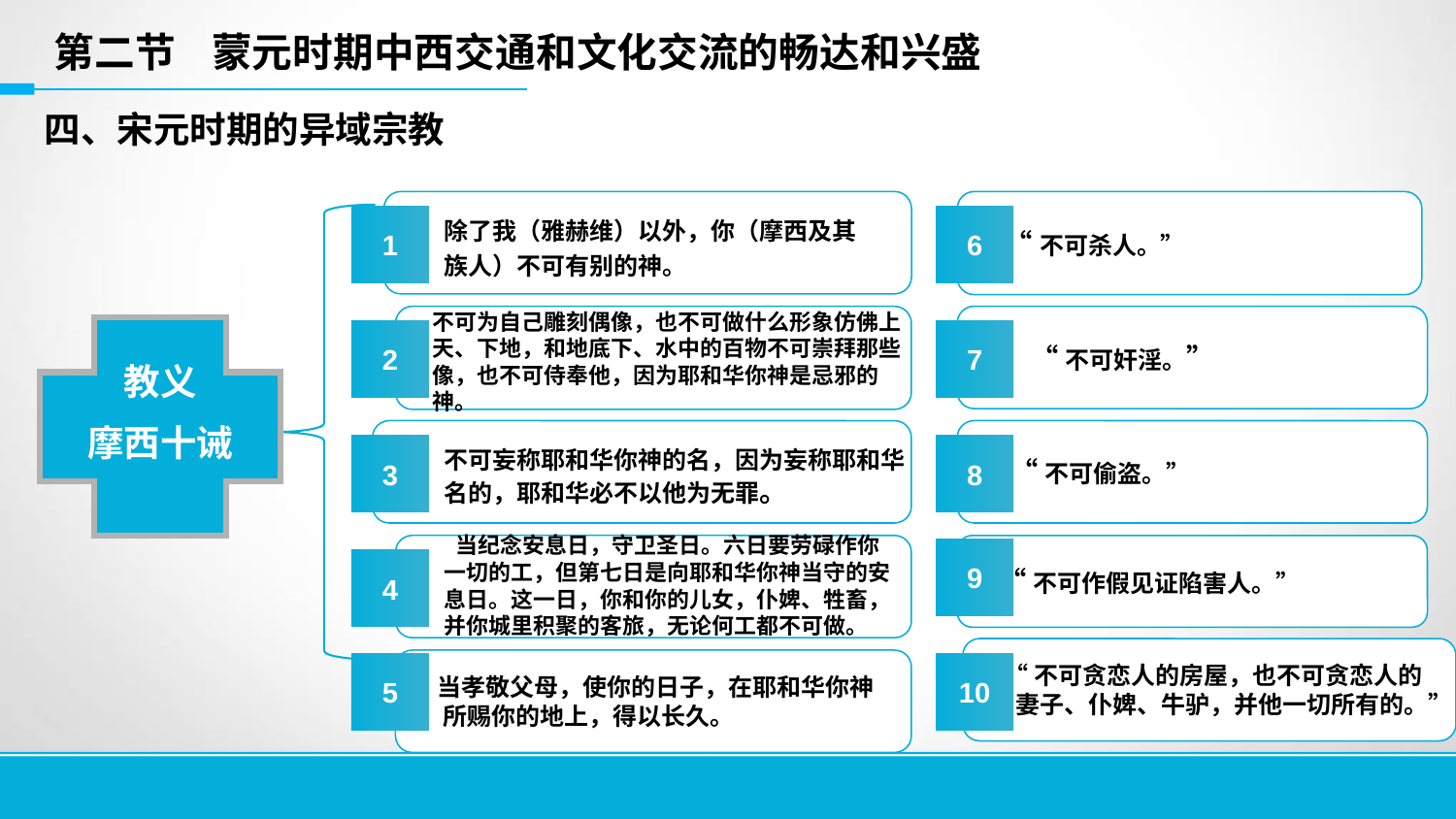

第二节    蒙元时期中西交通和文化交流的畅达和兴盛

四、宋元时期的异域宗教

     “不可杀人。”
除了我（雅赫维）以外，你（摩西及其族人）不可有别的神。

1
6

          “不可奸淫。”
不可为自己雕刻偶像，也不可做什么形象仿佛上天、下地，和地底下、水中的百物不可崇拜那些像，也不可侍奉他，因为耶和华你神是忌邪的神。

教义
摩西十诫

2
7

      “不可偷盗。”
3
8
不可妄称耶和华你神的名，因为妄称耶和华名的，耶和华必不以他为无罪。
 当纪念安息日，守卫圣日。六日要劳碌作你一切的工，但第七日是向耶和华你神当守的安息日。这一日，你和你的儿女，仆婢、牲畜，并你城里积聚的客旅，无论何工都不可做。

    “不可作假见证陷害人。”
9
4
    “不可贪恋人的房屋，也不可贪恋人的
     妻子、仆婢、牛驴，并他一切所有的。”
   当孝敬父母，使你的日子，在耶和华你神
    所赐你的地上，得以长久。
5
10
11